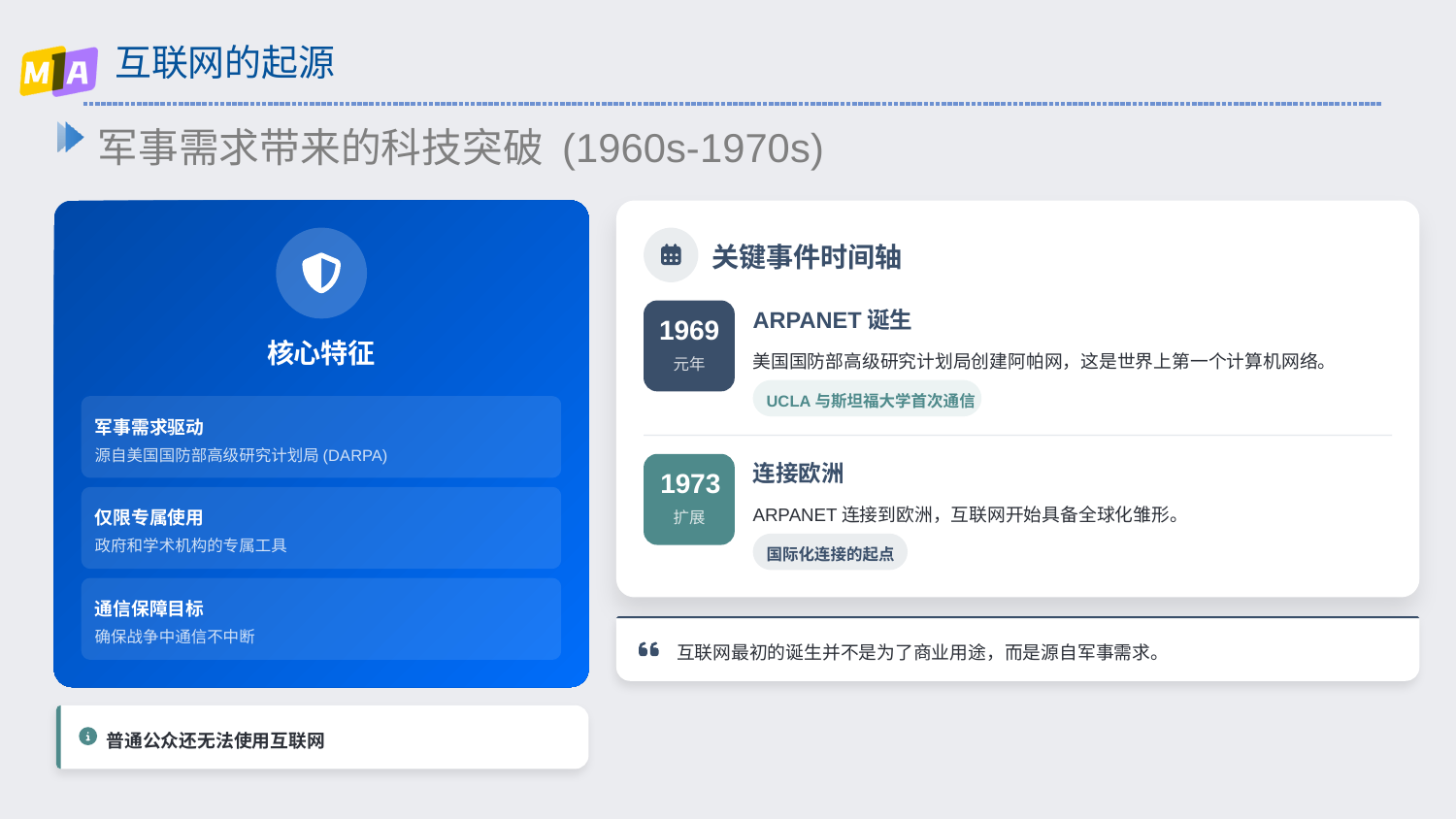

# 互联网的起源
军事需求带来的科技突破 (1960s-1970s)

关键事件时间轴

ARPANET诞生
1969
核心特征
美国国防部高级研究计划局创建阿帕网，这是世界上第一个计算机网络。
元年

UCLA与斯坦福大学首次通信

军事需求驱动

源自美国国防部高级研究计划局(DARPA)

连接欧洲
1973

ARPANET连接到欧洲，互联网开始具备全球化雏形。
仅限专属使用
扩展
政府和学术机构的专属工具

国际化连接的起点

通信保障目标

确保战争中通信不中断
互联网最初的诞生并不是为了商业用途，而是源自军事需求。

普通公众还无法使用互联网